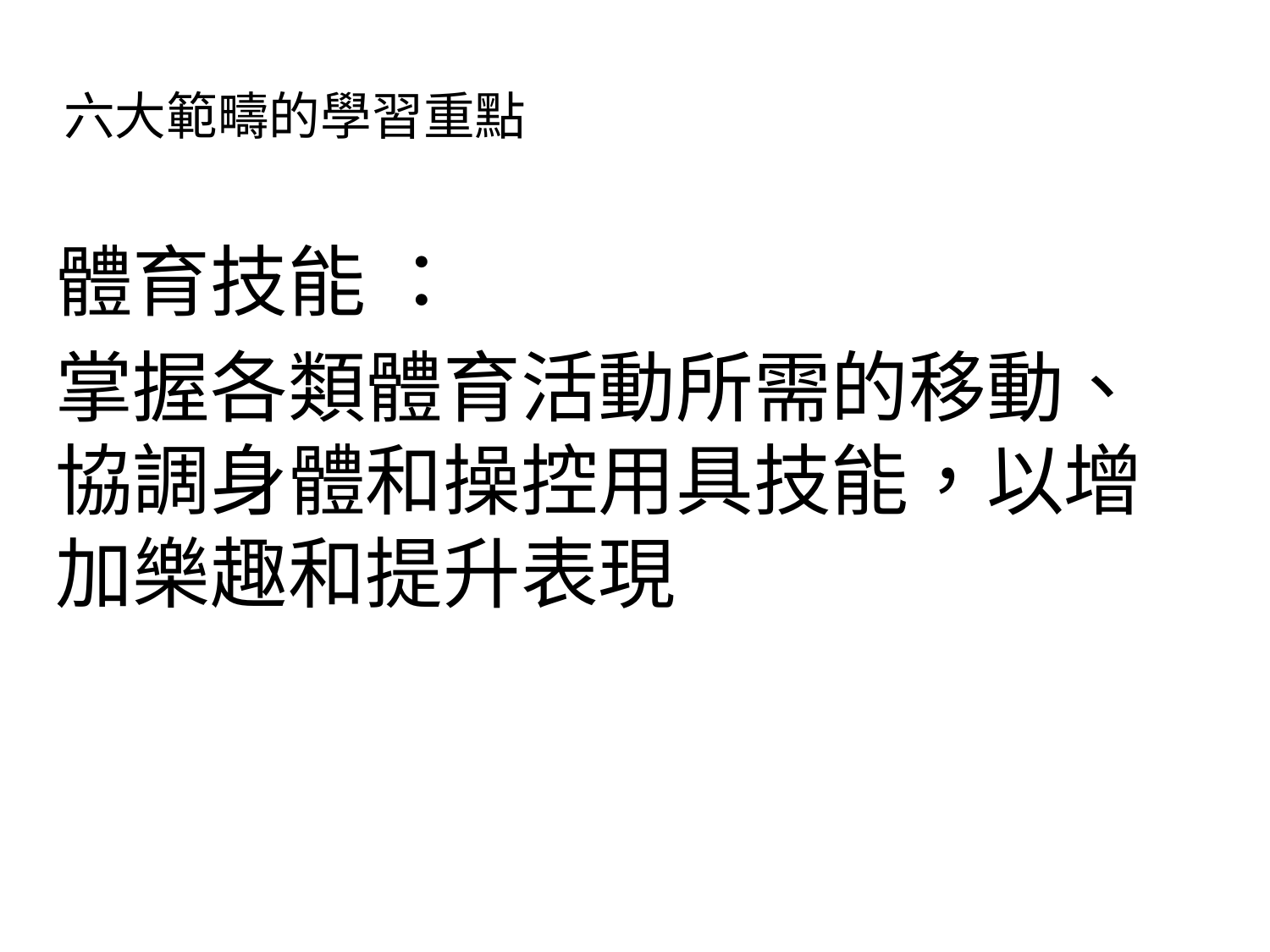

# 六大範疇的學習重點
體育技能 ：
掌握各類體育活動所需的移動、協調身體和操控用具技能，以增加樂趣和提升表現